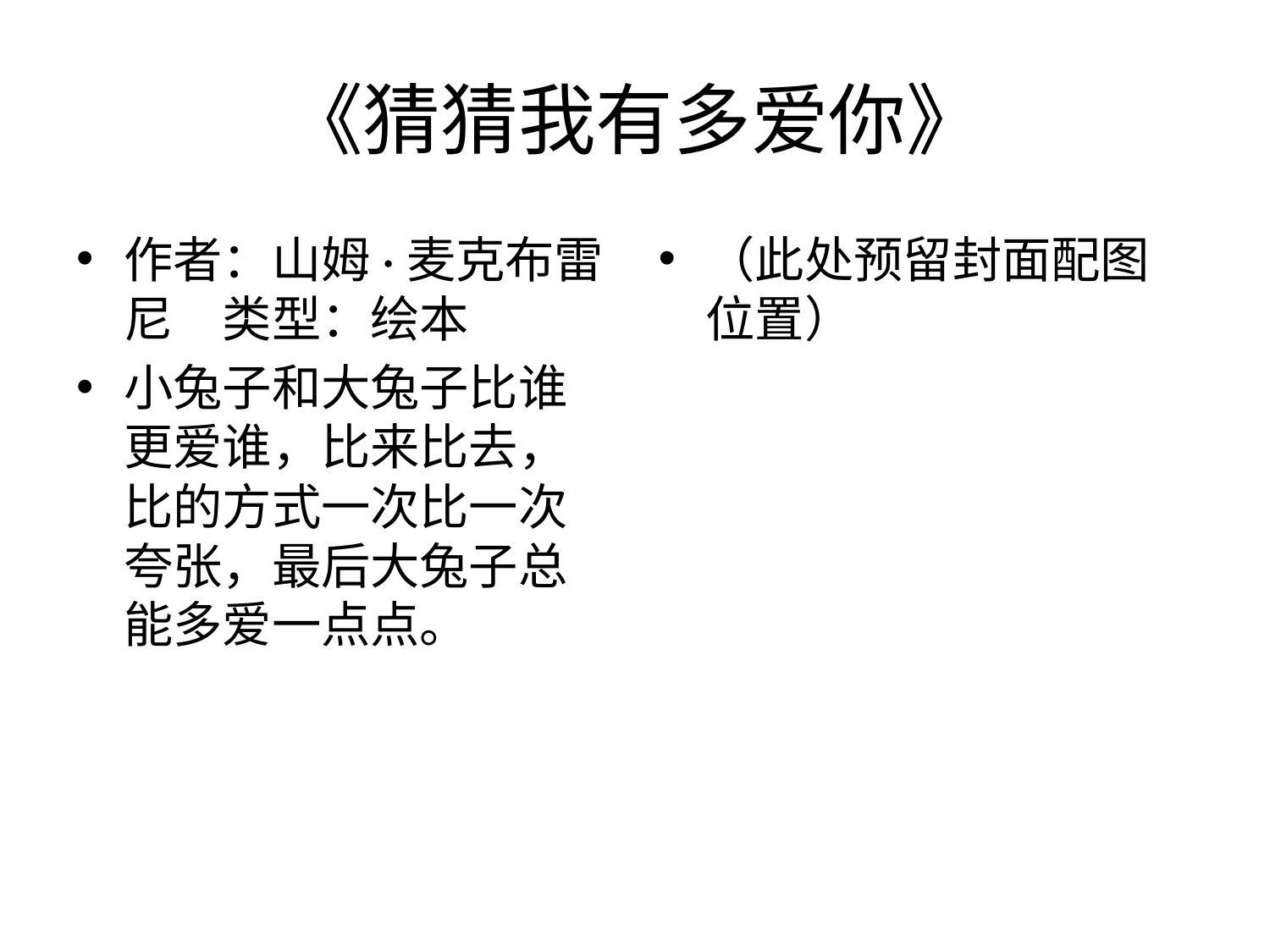

# 《猜猜我有多爱你》
作者：山姆·麦克布雷尼　类型：绘本
小兔子和大兔子比谁更爱谁，比来比去，比的方式一次比一次夸张，最后大兔子总能多爱一点点。
（此处预留封面配图位置）